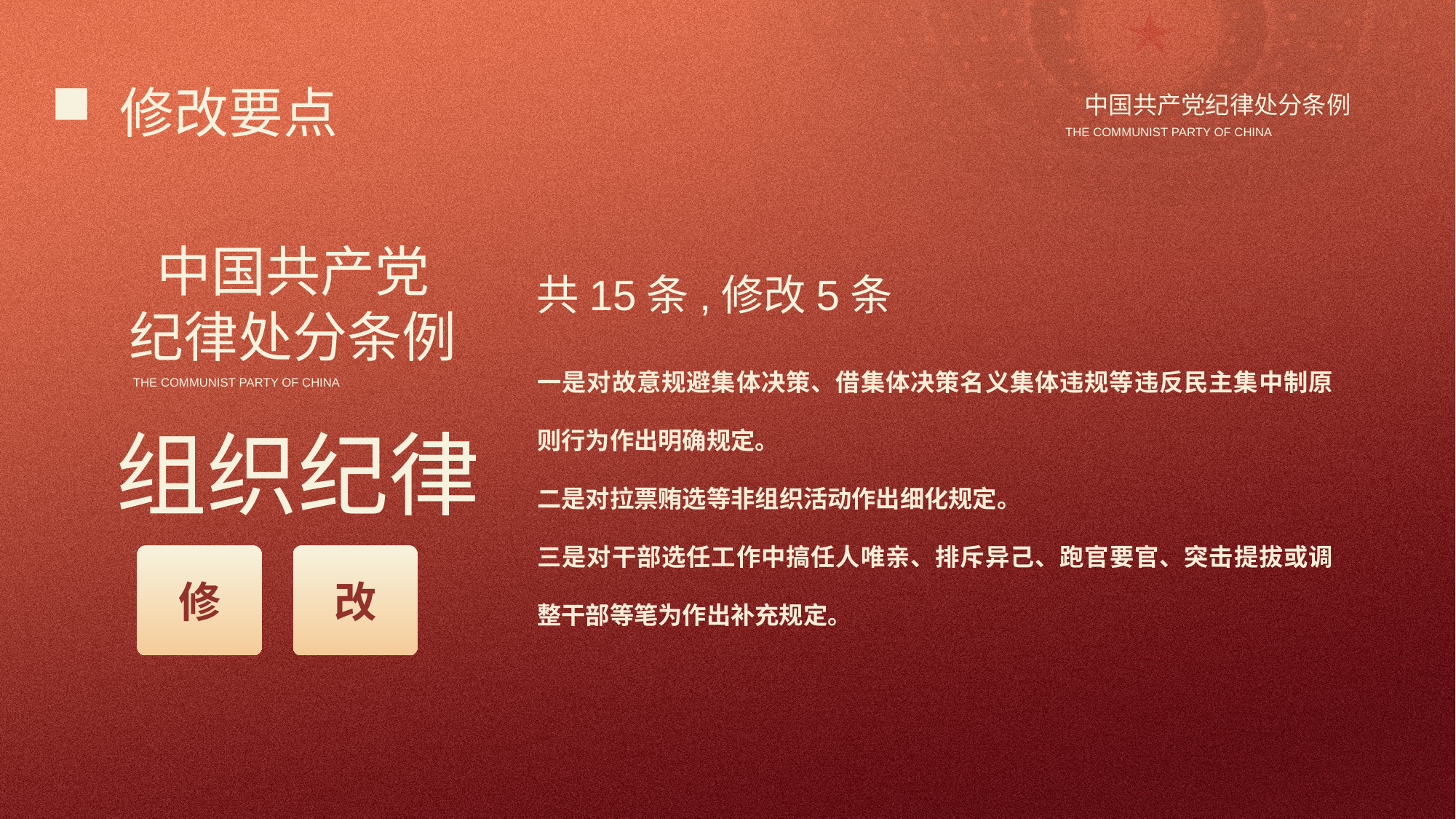

修改要点
中国共产党纪律处分条例
THE COMMUNIST PARTY OF CHINA
中国共产党
纪律处分条例
THE COMMUNIST PARTY OF CHINA
共15条,修改5条
一是对故意规避集体决策、借集体决策名义集体违规等违反民主集中制原则行为作出明确规定。
二是对拉票贿选等非组织活动作出细化规定。
三是对干部选任工作中搞任人唯亲、排斥异己、跑官要官、突击提拔或调整干部等笔为作出补充规定。
组织纪律
改
修